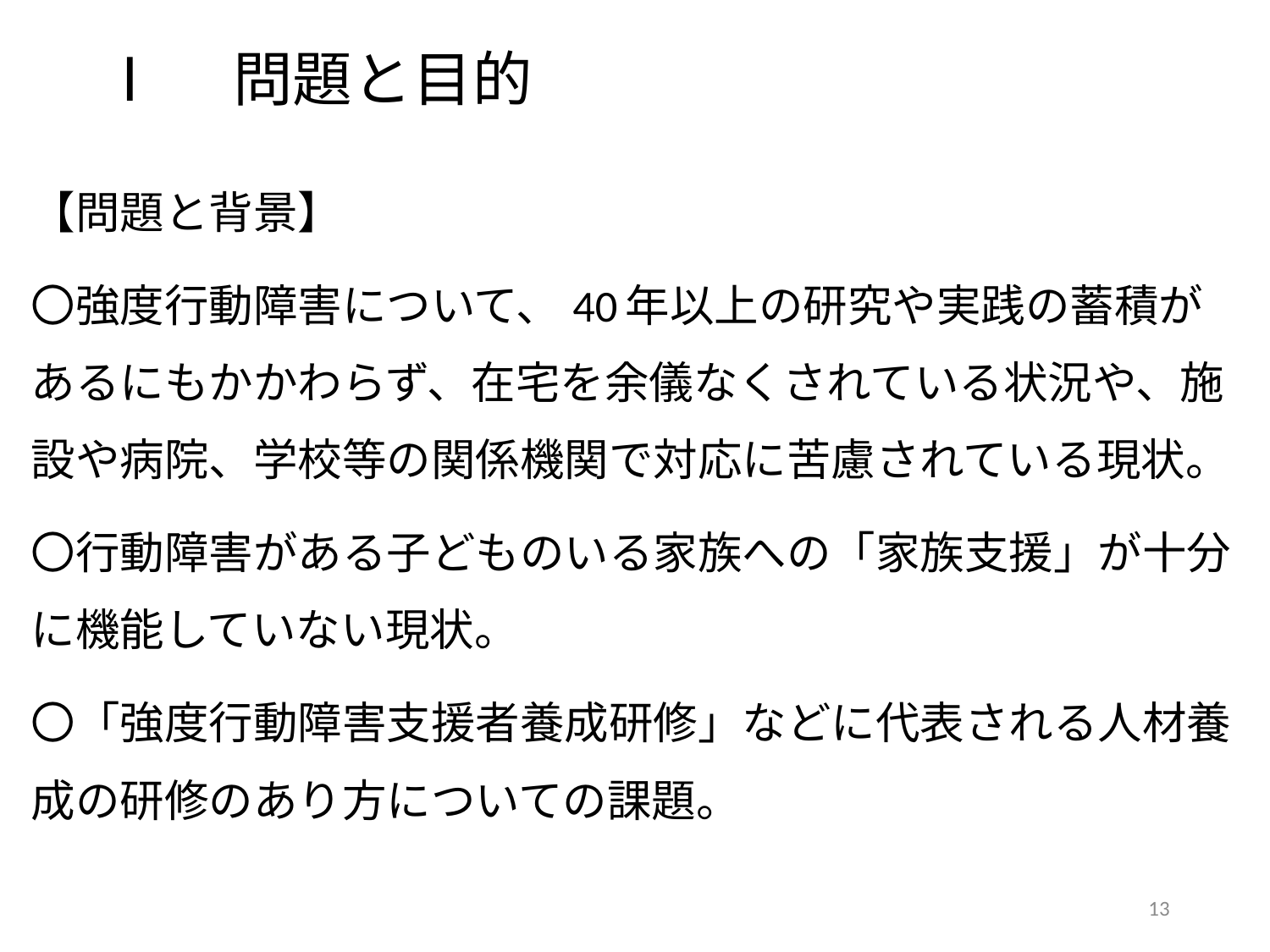

# Ⅰ　問題と目的
【問題と背景】
〇強度行動障害について、40年以上の研究や実践の蓄積があるにもかかわらず、在宅を余儀なくされている状況や、施設や病院、学校等の関係機関で対応に苦慮されている現状。
〇行動障害がある子どものいる家族への「家族支援」が十分に機能していない現状。
〇「強度行動障害支援者養成研修」などに代表される人材養成の研修のあり方についての課題。

13